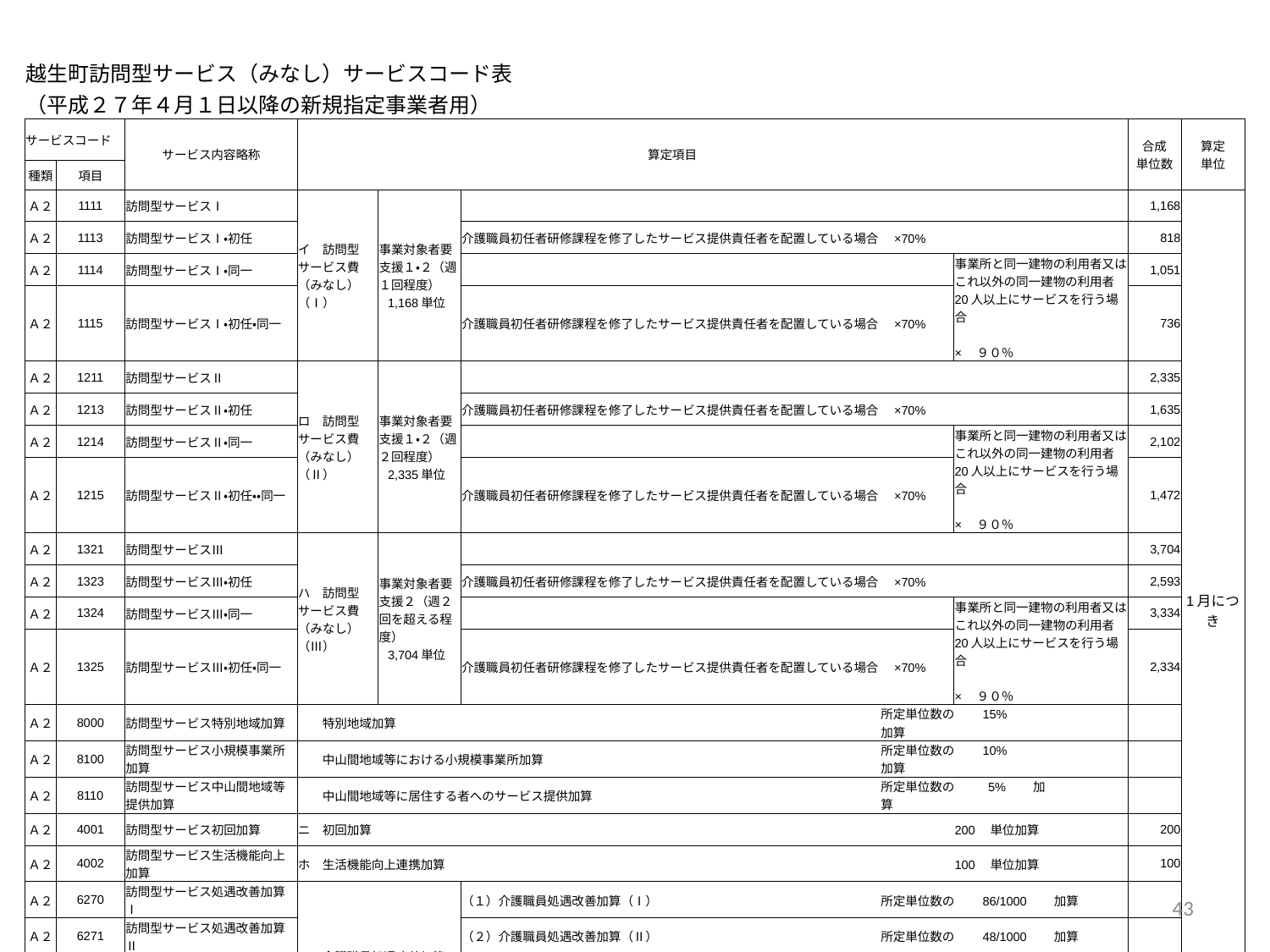

| 越生町訪問型サービス（みなし）サービスコード表 |  |  |  |  |  |  |  |  |  |  |  |  |  |  |
| --- | --- | --- | --- | --- | --- | --- | --- | --- | --- | --- | --- | --- | --- | --- |
| （平成２７年４月１日以降の新規指定事業者用） |  |  |  |  |  |  |  |  |  |  |  |  |  |  |
| サービスコード |  | サービス内容略称 | 算定項目 |  |  |  |  |  |  |  |  |  | 合成 単位数 | 算定 単位 |
| 種類 | 項目 |  |  |  |  |  |  |  |  |  |  |  |  |  |
| Ａ２ | 1111 | 訪問型サービスⅠ | イ　訪問型サービス費（みなし） （Ⅰ） | 事業対象者要支援１・２（週１回程度） 1,168単位 |  |  |  |  |  |  |  |  | 1,168 | 1月につき |
| Ａ２ | 1113 | 訪問型サービスⅠ・初任 |  |  | 介護職員初任者研修課程を修了したサービス提供責任者を配置している場合　×70% |  |  |  |  |  |  |  | 818 |  |
| Ａ２ | 1114 | 訪問型サービスⅠ・同一 |  |  |  |  |  |  |  |  | 事業所と同一建物の利用者又はこれ以外の同一建物の利用者20人以上にサービスを行う場合 　　　　　　　　　　　　　　×　９０％ |  | 1,051 |  |
| Ａ２ | 1115 | 訪問型サービスⅠ・初任・同一 |  |  | 介護職員初任者研修課程を修了したサービス提供責任者を配置している場合　×70% |  |  |  |  |  |  |  | 736 |  |
| Ａ２ | 1211 | 訪問型サービスⅡ | ロ　訪問型サービス費（みなし） （Ⅱ） | 事業対象者要支援１・２（週２回程度） 2,335単位 |  |  |  |  |  |  |  |  | 2,335 |  |
| Ａ２ | 1213 | 訪問型サービスⅡ・初任 |  |  | 介護職員初任者研修課程を修了したサービス提供責任者を配置している場合　×70% |  |  |  |  |  |  |  | 1,635 |  |
| Ａ２ | 1214 | 訪問型サービスⅡ・同一 |  |  |  |  |  |  |  |  | 事業所と同一建物の利用者又はこれ以外の同一建物の利用者20人以上にサービスを行う場合 　　　　　　　　　　　　　　×　９０％ |  | 2,102 |  |
| Ａ２ | 1215 | 訪問型サービスⅡ・初任・・同一 |  |  | 介護職員初任者研修課程を修了したサービス提供責任者を配置している場合　×70% |  |  |  |  |  |  |  | 1,472 |  |
| Ａ２ | 1321 | 訪問型サービスⅢ | ハ　訪問型サービス費（みなし） （Ⅲ） | 事業対象者要支援２（週２回を超える程度） 3,704単位 |  |  |  |  |  |  |  |  | 3,704 |  |
| Ａ２ | 1323 | 訪問型サービスⅢ・初任 |  |  | 介護職員初任者研修課程を修了したサービス提供責任者を配置している場合　×70% |  |  |  |  |  |  |  | 2,593 |  |
| Ａ２ | 1324 | 訪問型サービスⅢ・同一 |  |  |  |  |  |  |  |  | 事業所と同一建物の利用者又はこれ以外の同一建物の利用者20人以上にサービスを行う場合 　　　　　　　　　　　　　　×　９０％ |  | 3,334 |  |
| Ａ２ | 1325 | 訪問型サービスⅢ・初任・同一 |  |  | 介護職員初任者研修課程を修了したサービス提供責任者を配置している場合　×70% |  |  |  |  |  |  |  | 2,334 |  |
| Ａ２ | 8000 | 訪問型サービス特別地域加算 | 特別地域加算 |  |  |  |  |  |  | 所定単位数の　　15%　　加算 |  |  |  |  |
| Ａ２ | 8100 | 訪問型サービス小規模事業所加算 | 中山間地域等における小規模事業所加算 |  |  |  |  |  |  | 所定単位数の　　10%　　加算 |  |  |  |  |
| Ａ２ | 8110 | 訪問型サービス中山間地域等提供加算 | 中山間地域等に居住する者へのサービス提供加算 |  |  |  |  |  |  | 所定単位数の　　 5%　　加算 |  |  |  |  |
| Ａ２ | 4001 | 訪問型サービス初回加算 | ニ　初回加算 |  |  |  |  |  |  |  | 200　単位加算 |  | 200 |  |
| Ａ２ | 4002 | 訪問型サービス生活機能向上加算 | ホ　生活機能向上連携加算 |  |  |  |  |  |  |  | 100　単位加算 |  | 100 |  |
| Ａ２ | 6270 | 訪問型サービス処遇改善加算Ⅰ | ヘ　介護職員処遇改善加算 |  | （１）介護職員処遇改善加算（Ⅰ） |  |  |  |  | 所定単位数の　　86/1000　　加算 |  |  |  |  |
| Ａ２ | 6271 | 訪問型サービス処遇改善加算Ⅱ |  |  | （２）介護職員処遇改善加算（Ⅱ） |  |  |  |  | 所定単位数の　　48/1000　　加算 |  |  |  |  |
| Ａ２ | 6273 | 訪問型サービス処遇改善加算Ⅲ |  |  | （３）介護職員処遇改善加算（Ⅲ） |  |  |  | （２）で算定した単位数の　　90%　　加算 |  |  |  |  |  |
| Ａ２ | 6275 | 訪問型サービス処遇改善加算Ⅳ |  |  | （４）介護職員処遇改善加算（Ⅳ） |  |  |  | （２）で算定した単位数の　　80%　　加算 |  |  |  |  |  |
43